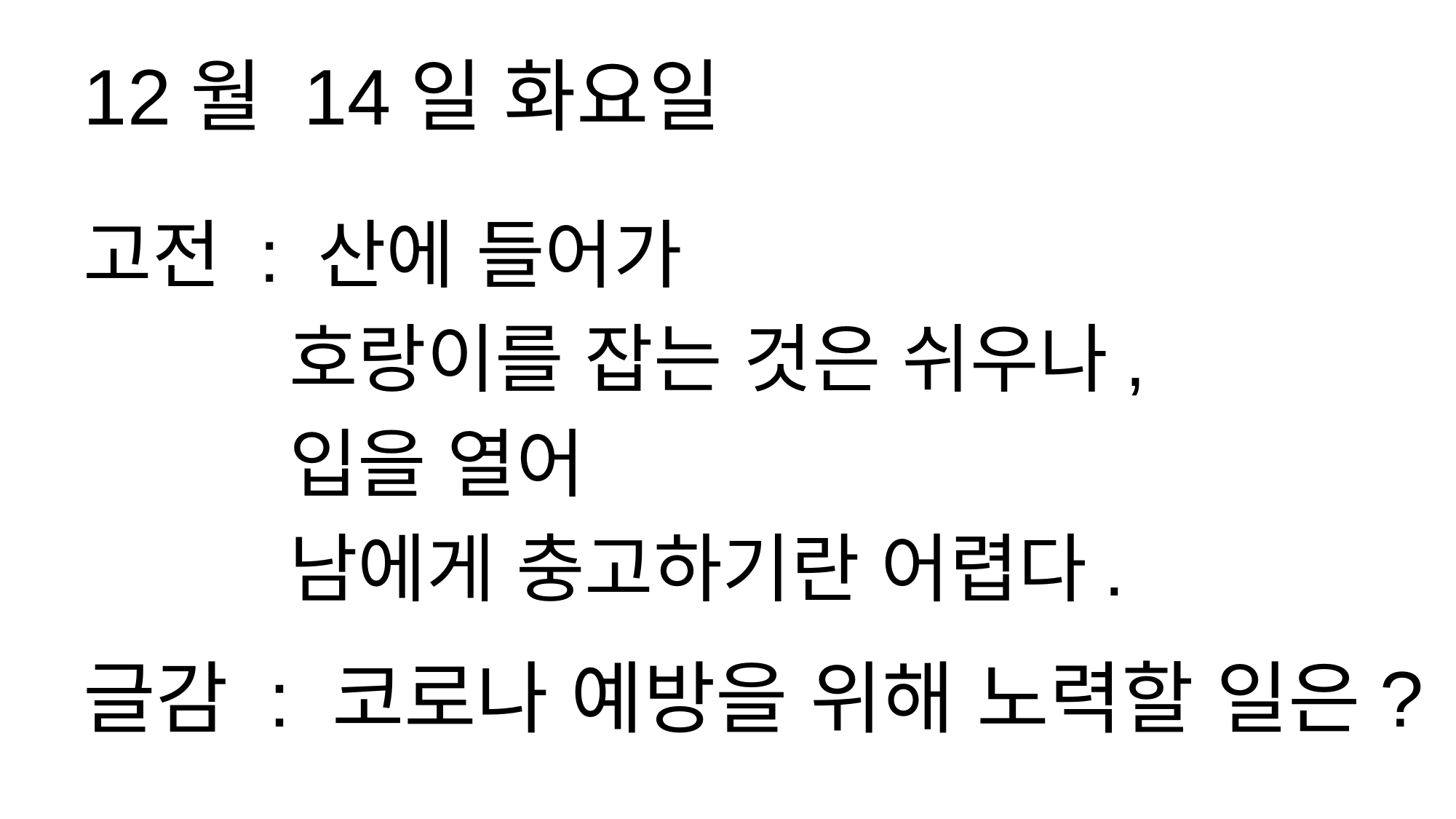

12월 14일 화요일
고전 : 산에 들어가
         호랑이를 잡는 것은 쉬우나,
         입을 열어
         남에게 충고하기란 어렵다.
글감 : 코로나 예방을 위해 노력할 일은?